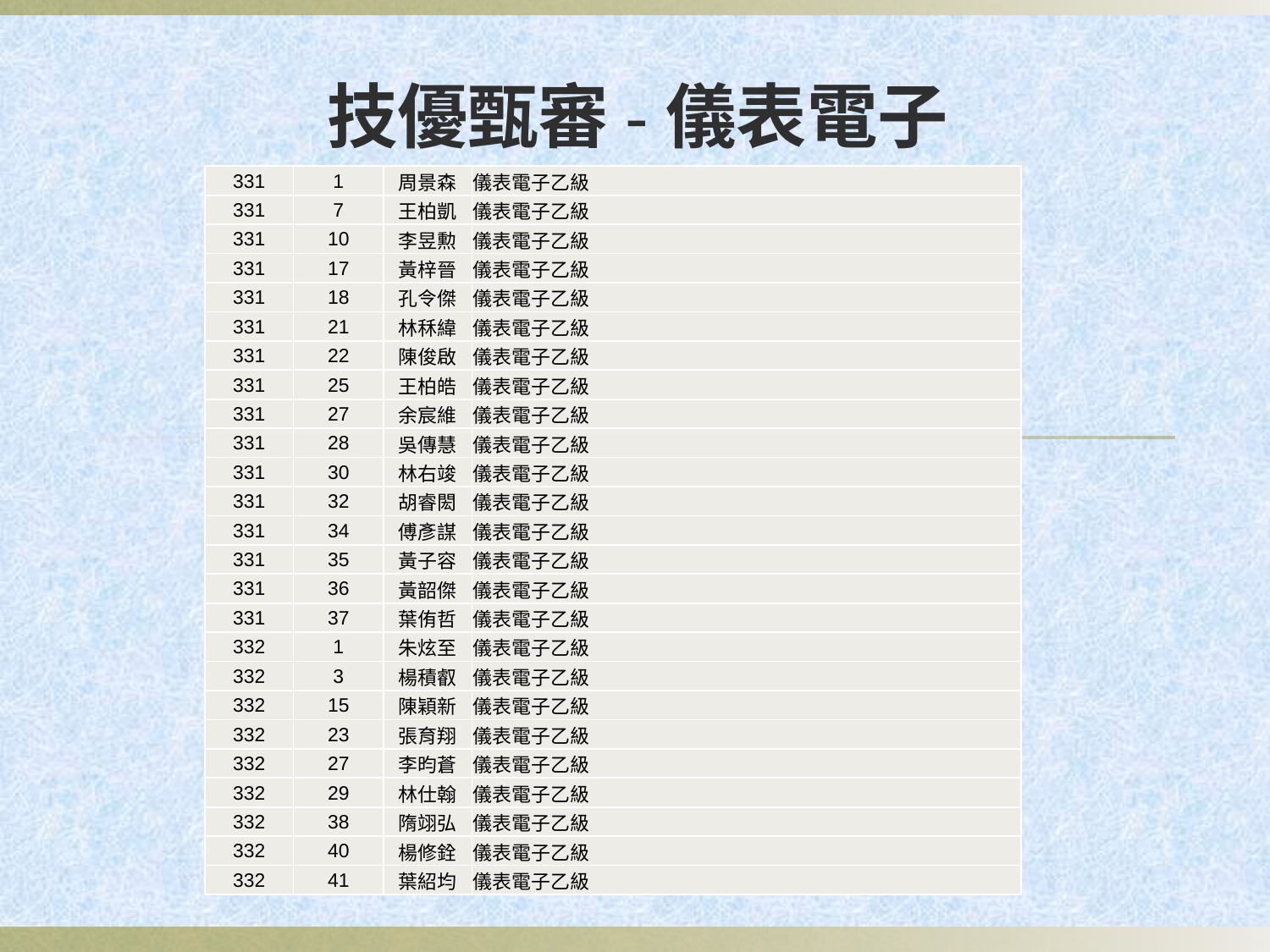

# 技優甄審-儀表電子
| 331 | 1 | 周景森 | 儀表電子乙級 |
| --- | --- | --- | --- |
| 331 | 7 | 王柏凱 | 儀表電子乙級 |
| 331 | 10 | 李昱勲 | 儀表電子乙級 |
| 331 | 17 | 黃梓晉 | 儀表電子乙級 |
| 331 | 18 | 孔令傑 | 儀表電子乙級 |
| 331 | 21 | 林秝緯 | 儀表電子乙級 |
| 331 | 22 | 陳俊啟 | 儀表電子乙級 |
| 331 | 25 | 王柏皓 | 儀表電子乙級 |
| 331 | 27 | 余宸維 | 儀表電子乙級 |
| 331 | 28 | 吳傳慧 | 儀表電子乙級 |
| 331 | 30 | 林右竣 | 儀表電子乙級 |
| 331 | 32 | 胡睿閎 | 儀表電子乙級 |
| 331 | 34 | 傅彥謀 | 儀表電子乙級 |
| 331 | 35 | 黃子容 | 儀表電子乙級 |
| 331 | 36 | 黃韶傑 | 儀表電子乙級 |
| 331 | 37 | 葉侑哲 | 儀表電子乙級 |
| 332 | 1 | 朱炫至 | 儀表電子乙級 |
| 332 | 3 | 楊積叡 | 儀表電子乙級 |
| 332 | 15 | 陳穎新 | 儀表電子乙級 |
| 332 | 23 | 張育翔 | 儀表電子乙級 |
| 332 | 27 | 李昀蒼 | 儀表電子乙級 |
| 332 | 29 | 林仕翰 | 儀表電子乙級 |
| 332 | 38 | 隋翊弘 | 儀表電子乙級 |
| 332 | 40 | 楊修銓 | 儀表電子乙級 |
| 332 | 41 | 葉紹均 | 儀表電子乙級 |